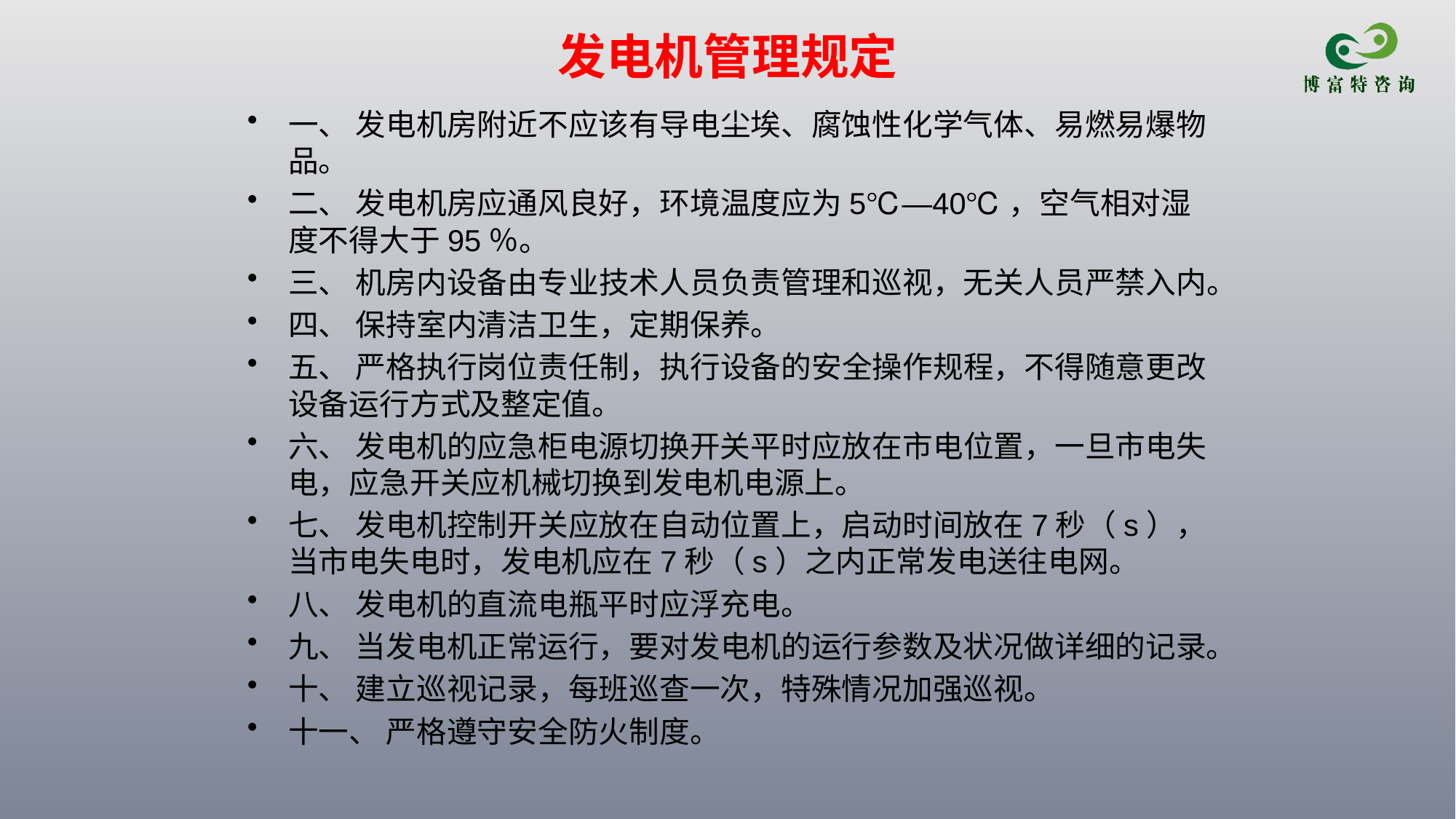

# 发电机管理规定
一、 发电机房附近不应该有导电尘埃、腐蚀性化学气体、易燃易爆物品。
二、 发电机房应通风良好，环境温度应为5℃—40℃，空气相对湿度不得大于95％。
三、 机房内设备由专业技术人员负责管理和巡视，无关人员严禁入内。
四、 保持室内清洁卫生，定期保养。
五、 严格执行岗位责任制，执行设备的安全操作规程，不得随意更改设备运行方式及整定值。
六、 发电机的应急柜电源切换开关平时应放在市电位置，一旦市电失电，应急开关应机械切换到发电机电源上。
七、 发电机控制开关应放在自动位置上，启动时间放在7秒（s），当市电失电时，发电机应在7秒（s）之内正常发电送往电网。
八、 发电机的直流电瓶平时应浮充电。
九、 当发电机正常运行，要对发电机的运行参数及状况做详细的记录。
十、 建立巡视记录，每班巡查一次，特殊情况加强巡视。
十一、 严格遵守安全防火制度。